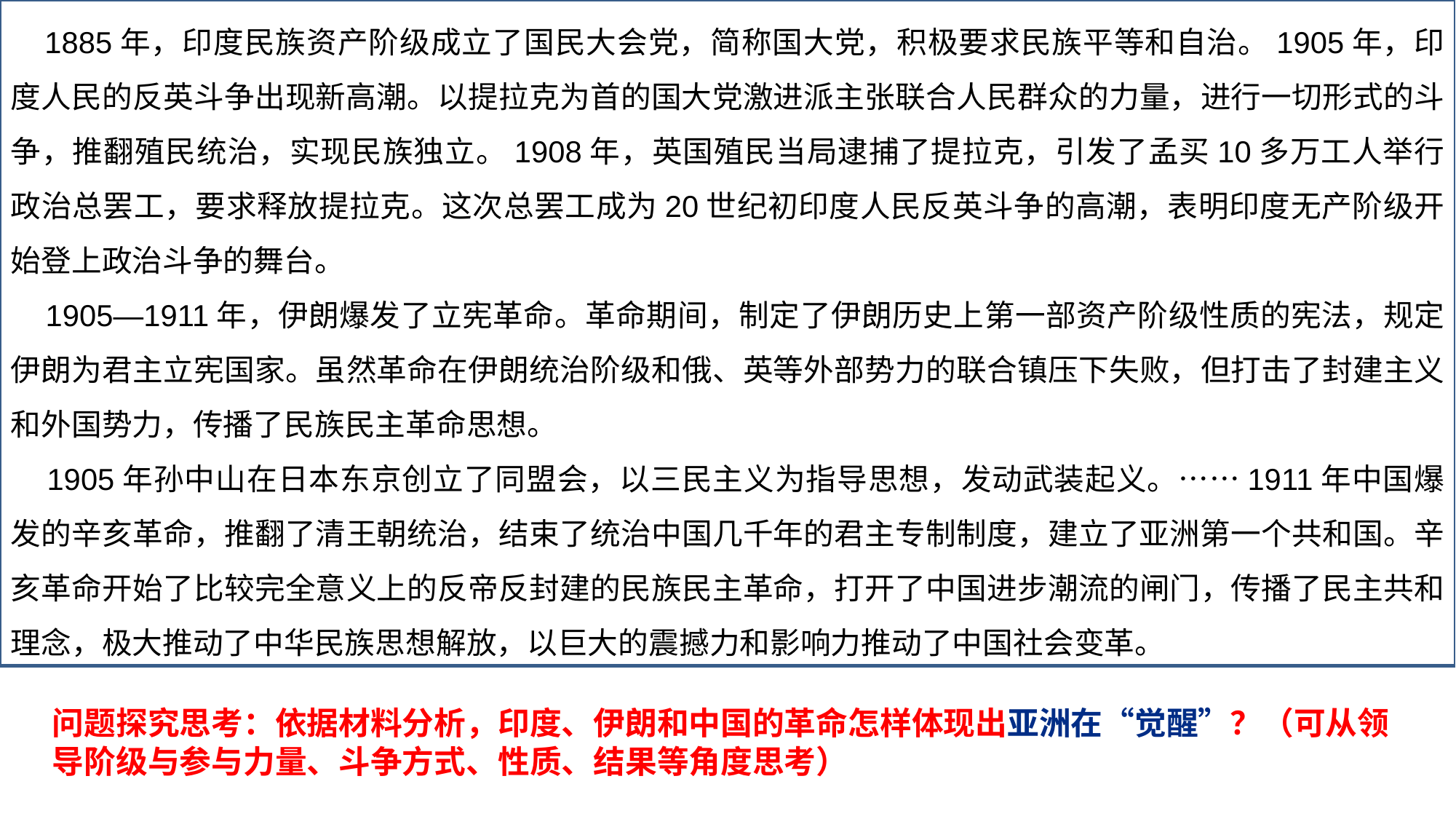

1885年，印度民族资产阶级成立了国民大会党，简称国大党，积极要求民族平等和自治。1905年，印度人民的反英斗争出现新高潮。以提拉克为首的国大党激进派主张联合人民群众的力量，进行一切形式的斗争，推翻殖民统治，实现民族独立。1908年，英国殖民当局逮捕了提拉克，引发了孟买10多万工人举行政治总罢工，要求释放提拉克。这次总罢工成为20世纪初印度人民反英斗争的高潮，表明印度无产阶级开始登上政治斗争的舞台。
    1905—1911年，伊朗爆发了立宪革命。革命期间，制定了伊朗历史上第一部资产阶级性质的宪法，规定伊朗为君主立宪国家。虽然革命在伊朗统治阶级和俄、英等外部势力的联合镇压下失败，但打击了封建主义和外国势力，传播了民族民主革命思想。
    1905年孙中山在日本东京创立了同盟会，以三民主义为指导思想，发动武装起义。……1911年中国爆发的辛亥革命，推翻了清王朝统治，结束了统治中国几千年的君主专制制度，建立了亚洲第一个共和国。辛亥革命开始了比较完全意义上的反帝反封建的民族民主革命，打开了中国进步潮流的闸门，传播了民主共和理念，极大推动了中华民族思想解放，以巨大的震撼力和影响力推动了中国社会变革。
问题探究思考：依据材料分析，印度、伊朗和中国的革命怎样体现出亚洲在“觉醒”？（可从领导阶级与参与力量、斗争方式、性质、结果等角度思考）